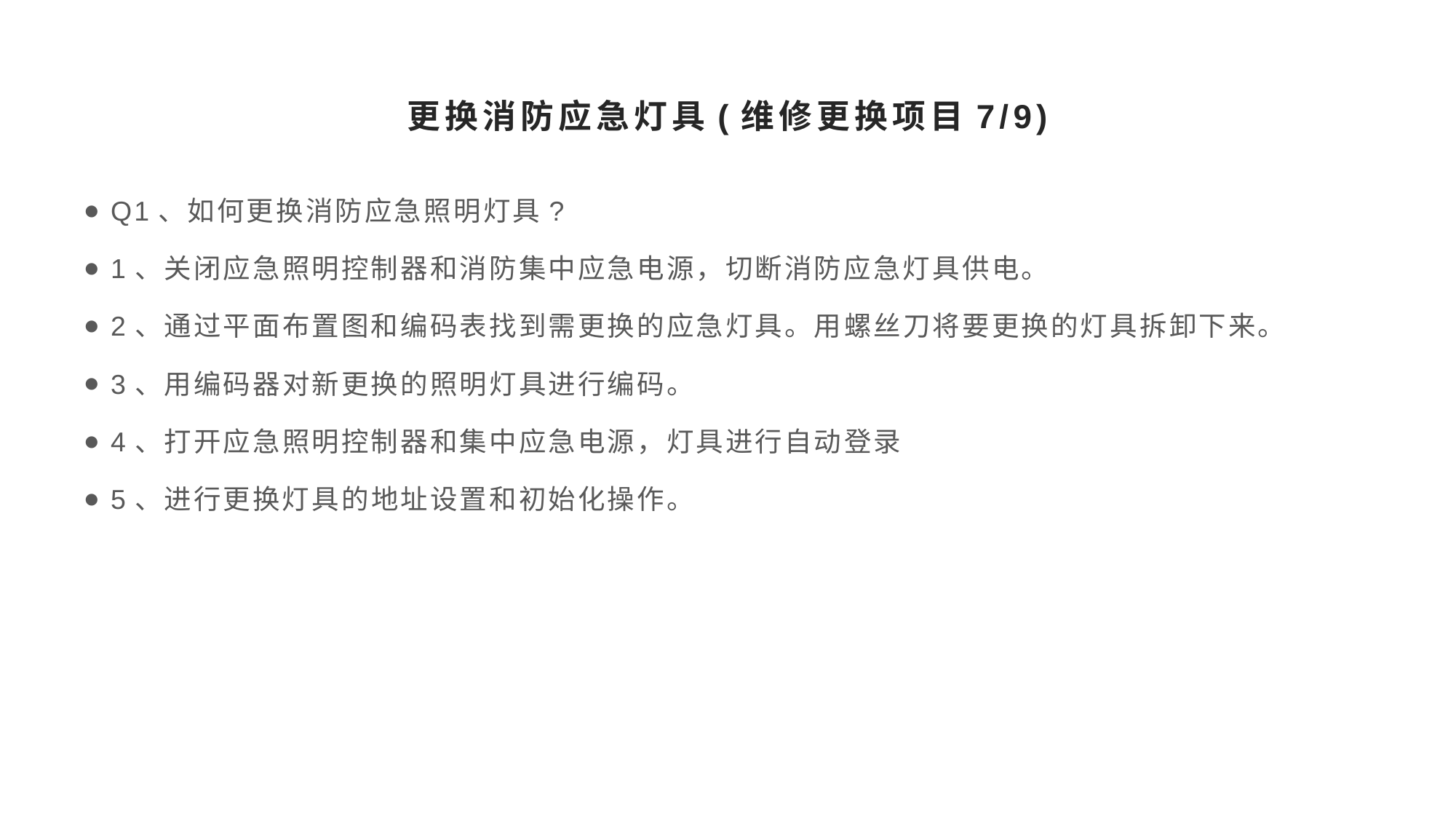

# 更换消防应急灯具(维修更换项目7/9)
Q1、如何更换消防应急照明灯具?
1、关闭应急照明控制器和消防集中应急电源，切断消防应急灯具供电。
2、通过平面布置图和编码表找到需更换的应急灯具。用螺丝刀将要更换的灯具拆卸下来。
3、用编码器对新更换的照明灯具进行编码。
4、打开应急照明控制器和集中应急电源，灯具进行自动登录
5、进行更换灯具的地址设置和初始化操作。
23